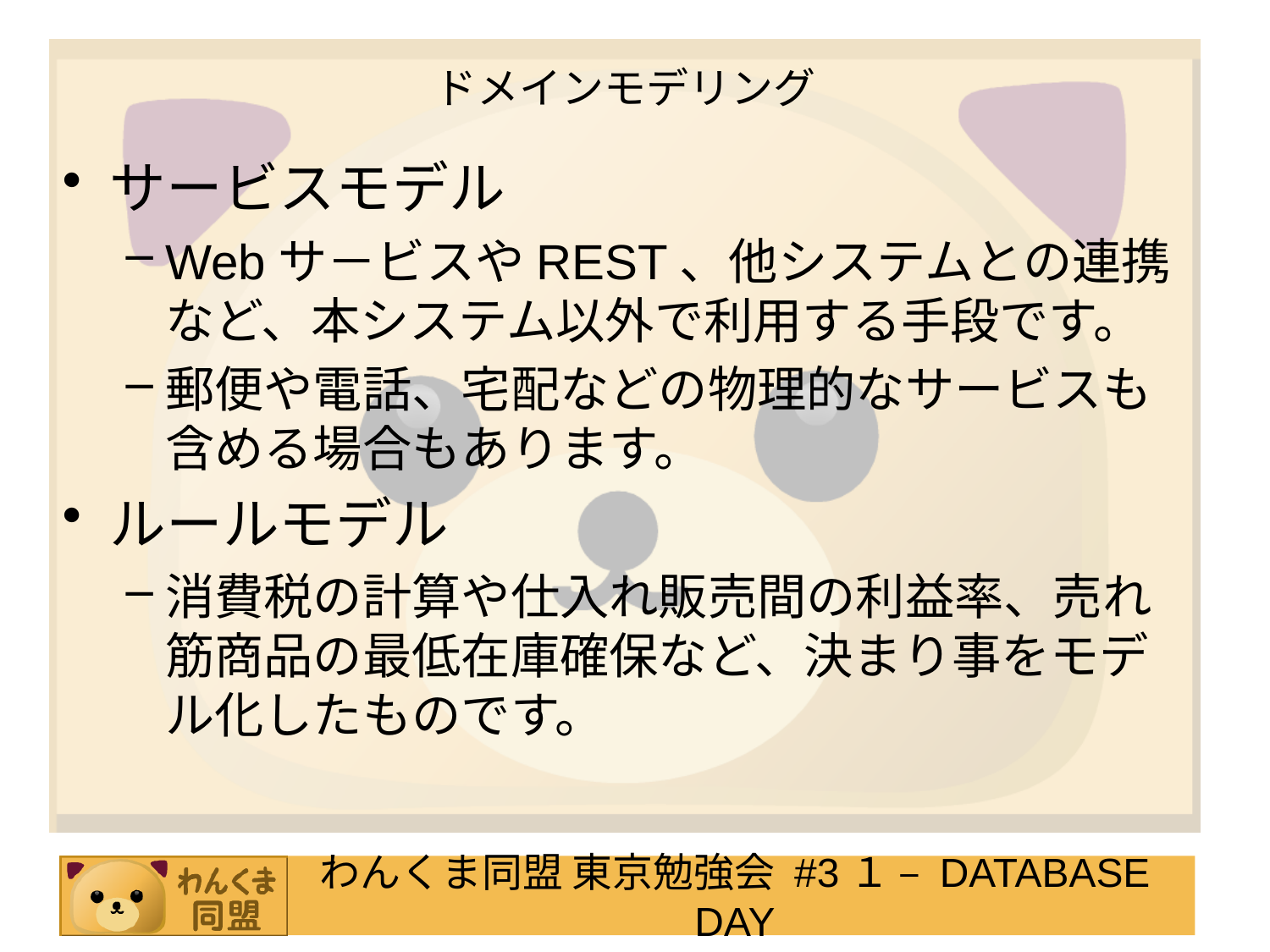

# ドメインモデリング
サービスモデル
Webサ－ビスやREST、他システムとの連携など、本システム以外で利用する手段です。
郵便や電話、宅配などの物理的なサービスも含める場合もあります。
ルールモデル
消費税の計算や仕入れ販売間の利益率、売れ筋商品の最低在庫確保など、決まり事をモデル化したものです。